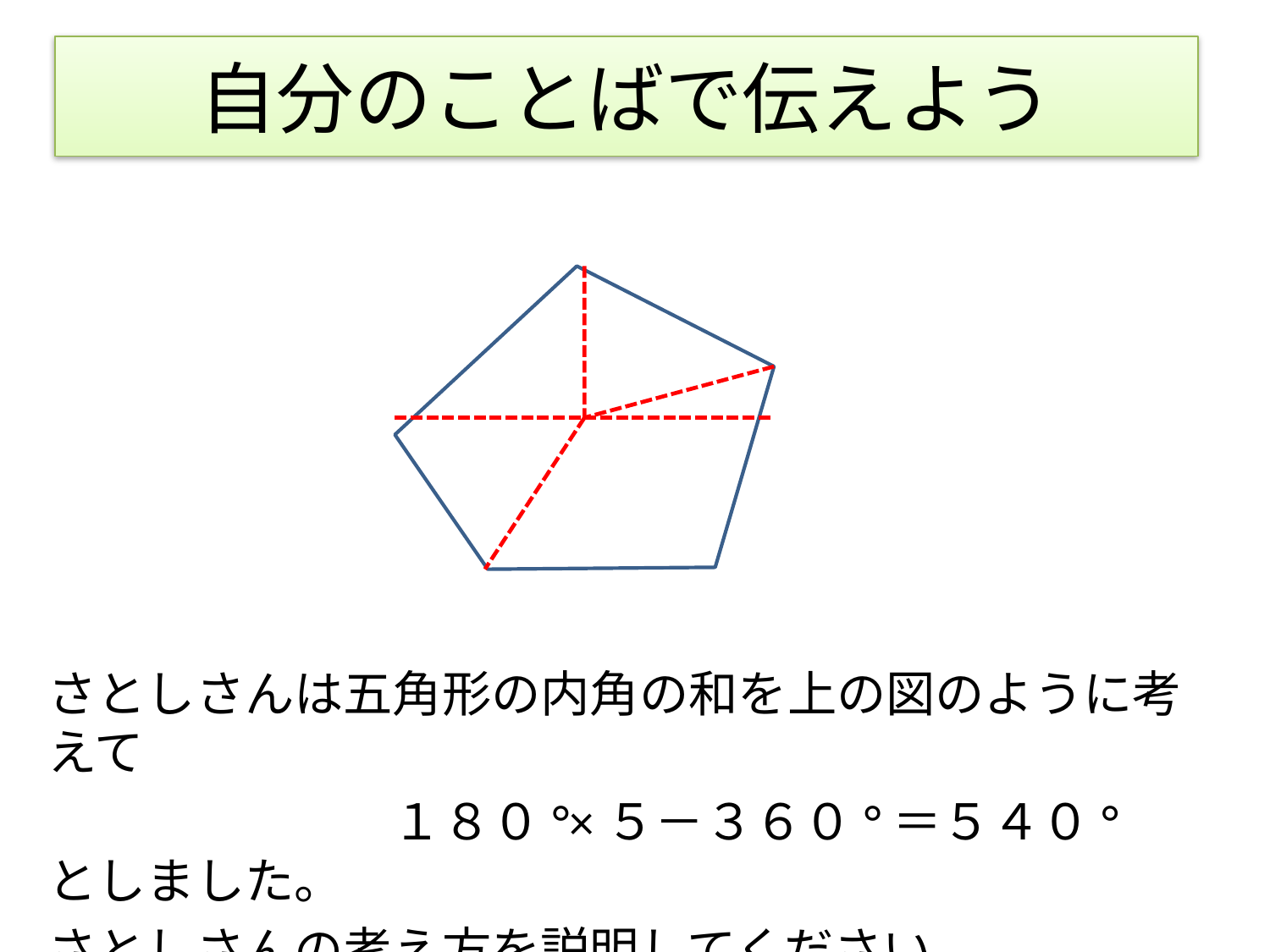

# 自分のことばで伝えよう

さとしさんは五角形の内角の和を上の図のように考えて
　　　　　　　１８０°×５－３６０°＝５４０°　としました。
さとしさんの考え方を説明してください。